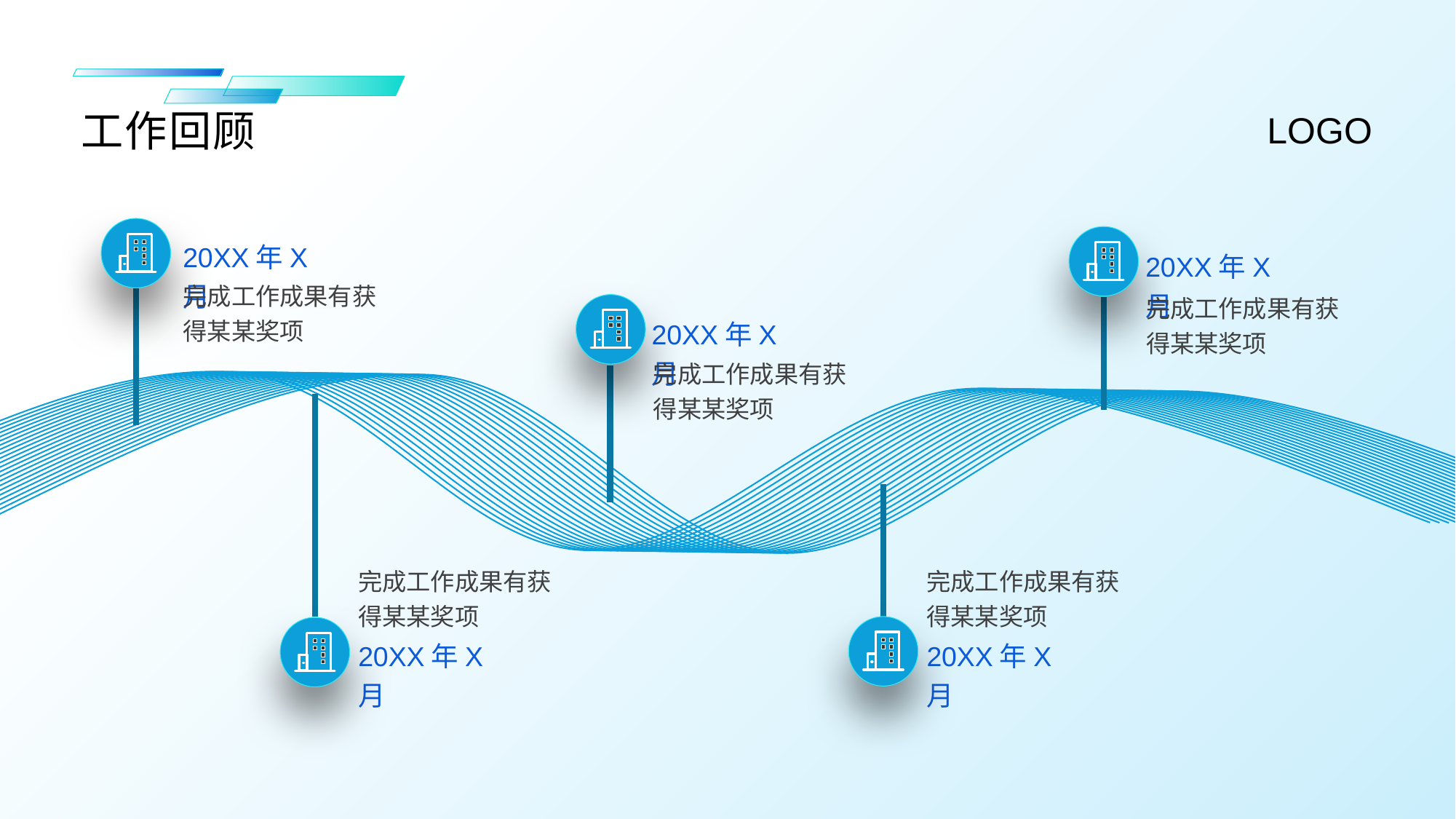

工作回顾

20XX年X月
20XX年X月
完成工作成果有获得某某奖项
完成工作成果有获得某某奖项

20XX年X月
完成工作成果有获得某某奖项

完成工作成果有获得某某奖项
完成工作成果有获得某某奖项

20XX年X月
20XX年X月